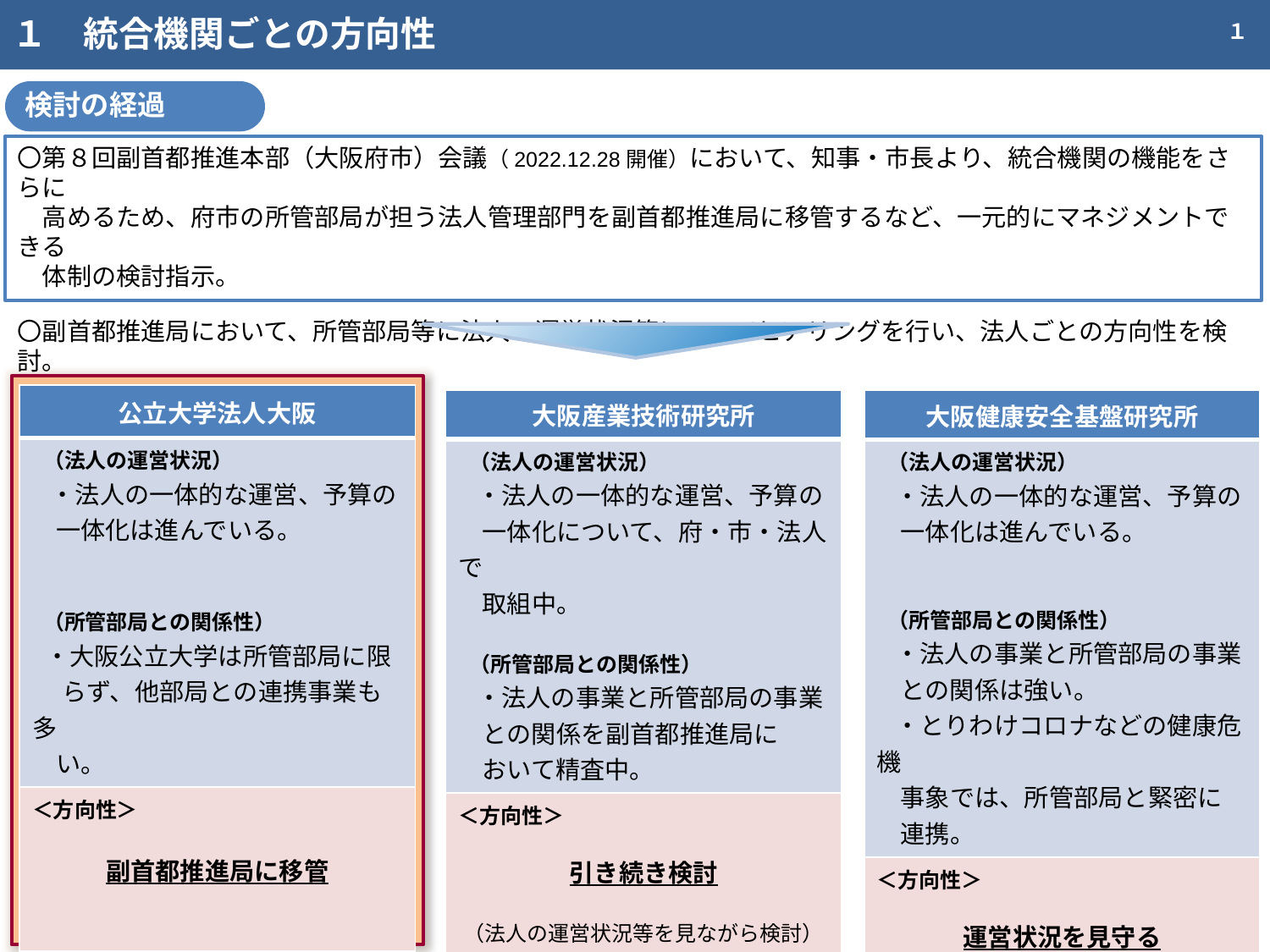

１　統合機関ごとの方向性
１
検討の経過

〇第８回副首都推進本部（大阪府市）会議（2022.12.28開催）において、知事・市長より、統合機関の機能をさらに
　高めるため、府市の所管部局が担う法人管理部門を副首都推進局に移管するなど、一元的にマネジメントできる
　体制の検討指示。

〇副首都推進局において、所管部局等に法人の運営状況等についてヒアリングを行い、法人ごとの方向性を検討。

| 公立大学法人大阪 |
| --- |
| （法人の運営状況） ・法人の一体的な運営、予算の 一体化は進んでいる。 （所管部局との関係性） ・大阪公立大学は所管部局に限 　 らず、他部局との連携事業も多 い。 |
| ＜方向性＞ 副首都推進局に移管 |
| 大阪産業技術研究所 |
| --- |
| （法人の運営状況） ・法人の一体的な運営、予算の 一体化について、府・市・法人で 取組中。 （所管部局との関係性） ・法人の事業と所管部局の事業 との関係を副首都推進局に おいて精査中。 |
| ＜方向性＞ 引き続き検討 （法人の運営状況等を見ながら検討） |
| 大阪健康安全基盤研究所 |
| --- |
| （法人の運営状況） ・法人の一体的な運営、予算の 一体化は進んでいる。 （所管部局との関係性） ・法人の事業と所管部局の事業 との関係は強い。 ・とりわけコロナなどの健康危機 事象では、所管部局と緊密に 連携。 |
| ＜方向性＞ 運営状況を見守る （副首都推進本部会議で適宜確認） |